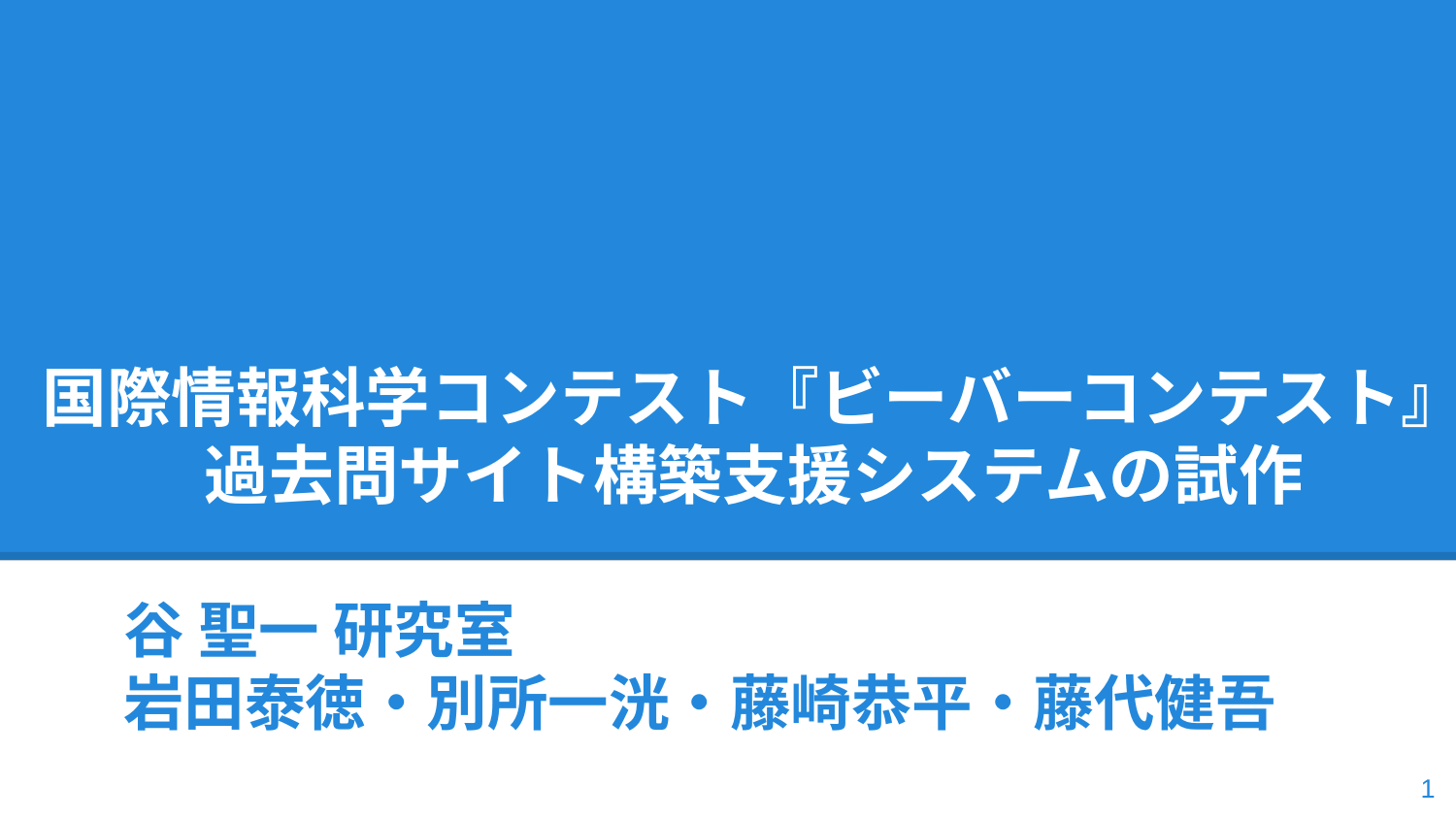

# 国際情報科学コンテスト『ビーバーコンテスト』
過去問サイト構築支援システムの試作
谷 聖一 研究室
岩田泰徳・別所一洸・藤崎恭平・藤代健吾
1